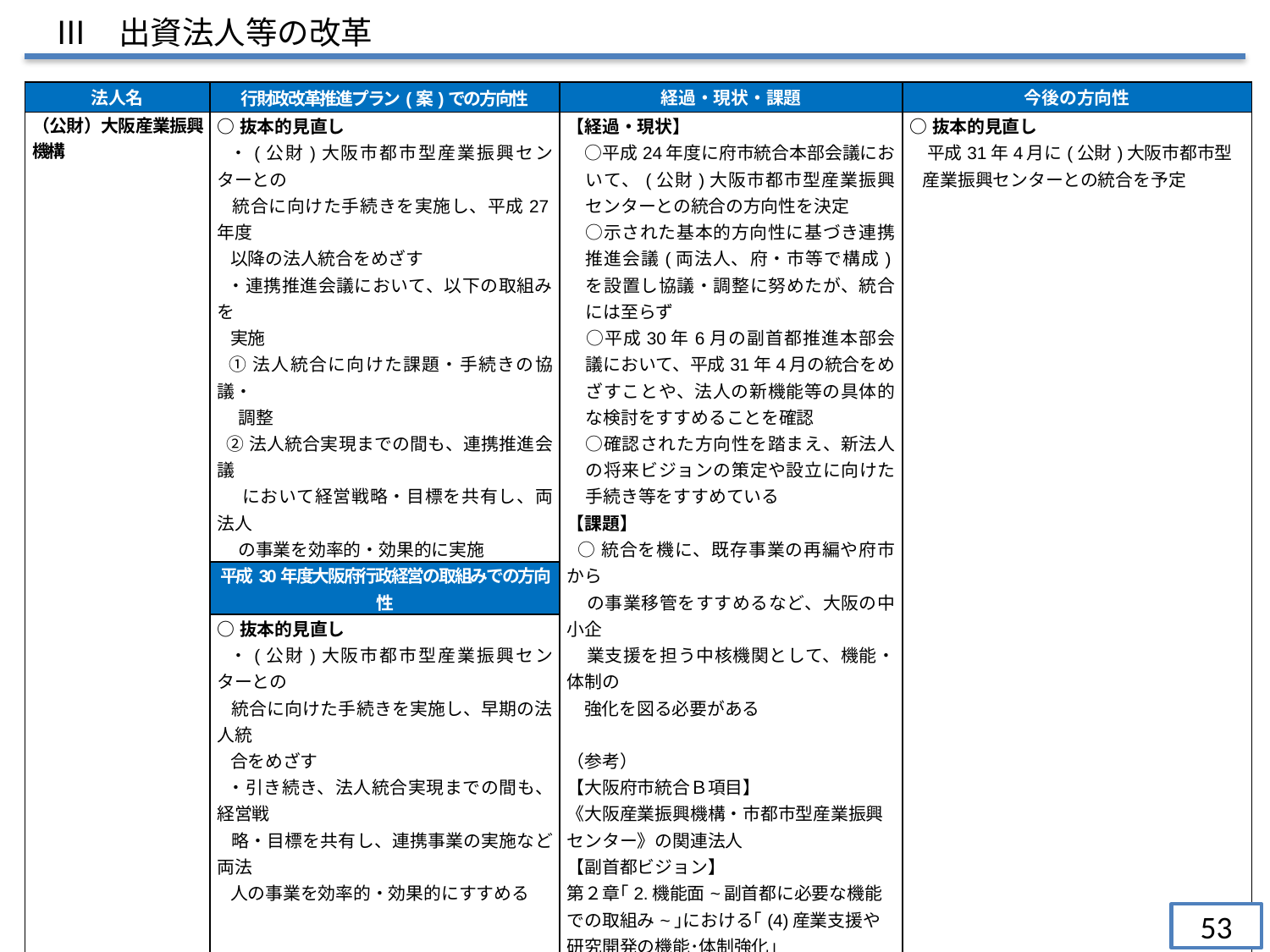

Ⅲ　出資法人等の改革
| 法人名 | 行財政改革推進プラン(案)での方向性 | 経過・現状・課題 | 今後の方向性 |
| --- | --- | --- | --- |
| （公財）大阪産業振興機構 | ○抜本的見直し ・(公財)大阪市都市型産業振興センターとの 統合に向けた手続きを実施し、平成27年度 以降の法人統合をめざす ・連携推進会議において、以下の取組みを 実施 ①法人統合に向けた課題・手続きの協議・ 調整 ②法人統合実現までの間も、連携推進会議 において経営戦略・目標を共有し、両法人 の事業を効率的・効果的に実施 | 【経過・現状】 　○平成24年度に府市統合本部会議において、(公財)大阪市都市型産業振興センターとの統合の方向性を決定　　 　○示された基本的方向性に基づき連携推進会議(両法人、府・市等で構成)を設置し協議・調整に努めたが、統合には至らず 　○平成30年6月の副首都推進本部会議において、平成31年4月の統合をめざすことや、法人の新機能等の具体的な検討をすすめることを確認 　○確認された方向性を踏まえ、新法人の将来ビジョンの策定や設立に向けた手続き等をすすめている 【課題】 ○統合を機に、既存事業の再編や府市から の事業移管をすすめるなど、大阪の中小企 業支援を担う中核機関として、機能・体制の 強化を図る必要がある （参考） 【大阪府市統合Ｂ項目】 《大阪産業振興機構・市都市型産業振興センター》の関連法人 【副首都ビジョン】 第２章｢2.機能面~副首都に必要な機能での取組み~｣における｢(4)産業支援や研究開発の機能･体制強化｣ | ○抜本的見直し 　平成31年4月に(公財)大阪市都市型 産業振興センターとの統合を予定 |
|  | 平成30年度大阪府行政経営の取組みでの方向性 |  |  |
|  | ○抜本的見直し ・(公財)大阪市都市型産業振興センターとの 統合に向けた手続きを実施し、早期の法人統 合をめざす ・引き続き、法人統合実現までの間も、経営戦 略・目標を共有し、連携事業の実施など両法 人の事業を効率的・効果的にすすめる |  |  |
53